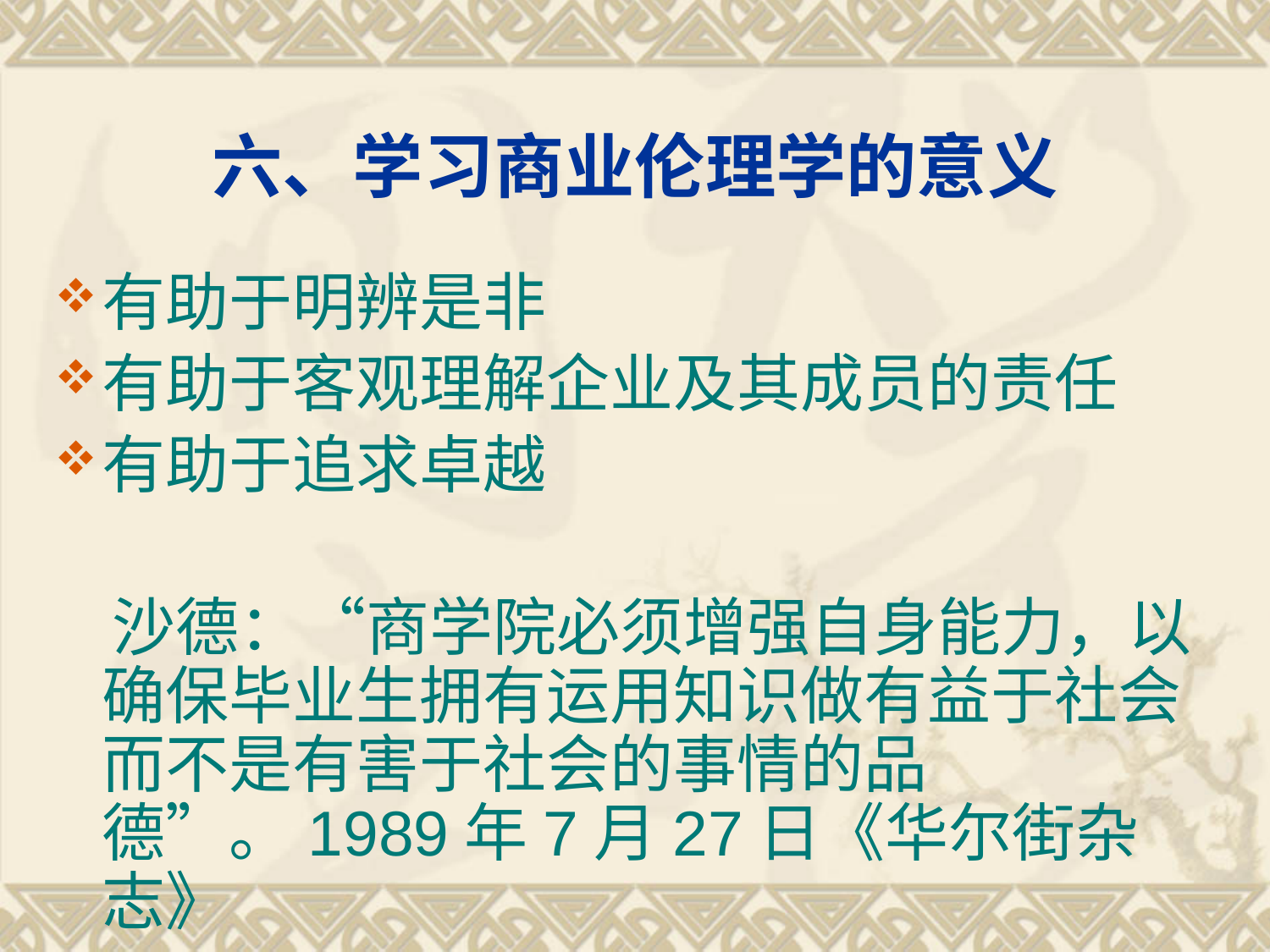

六、学习商业伦理学的意义
有助于明辨是非
有助于客观理解企业及其成员的责任
有助于追求卓越

   沙德：“商学院必须增强自身能力，以确保毕业生拥有运用知识做有益于社会而不是有害于社会的事情的品德”。1989年7月27日《华尔街杂志》